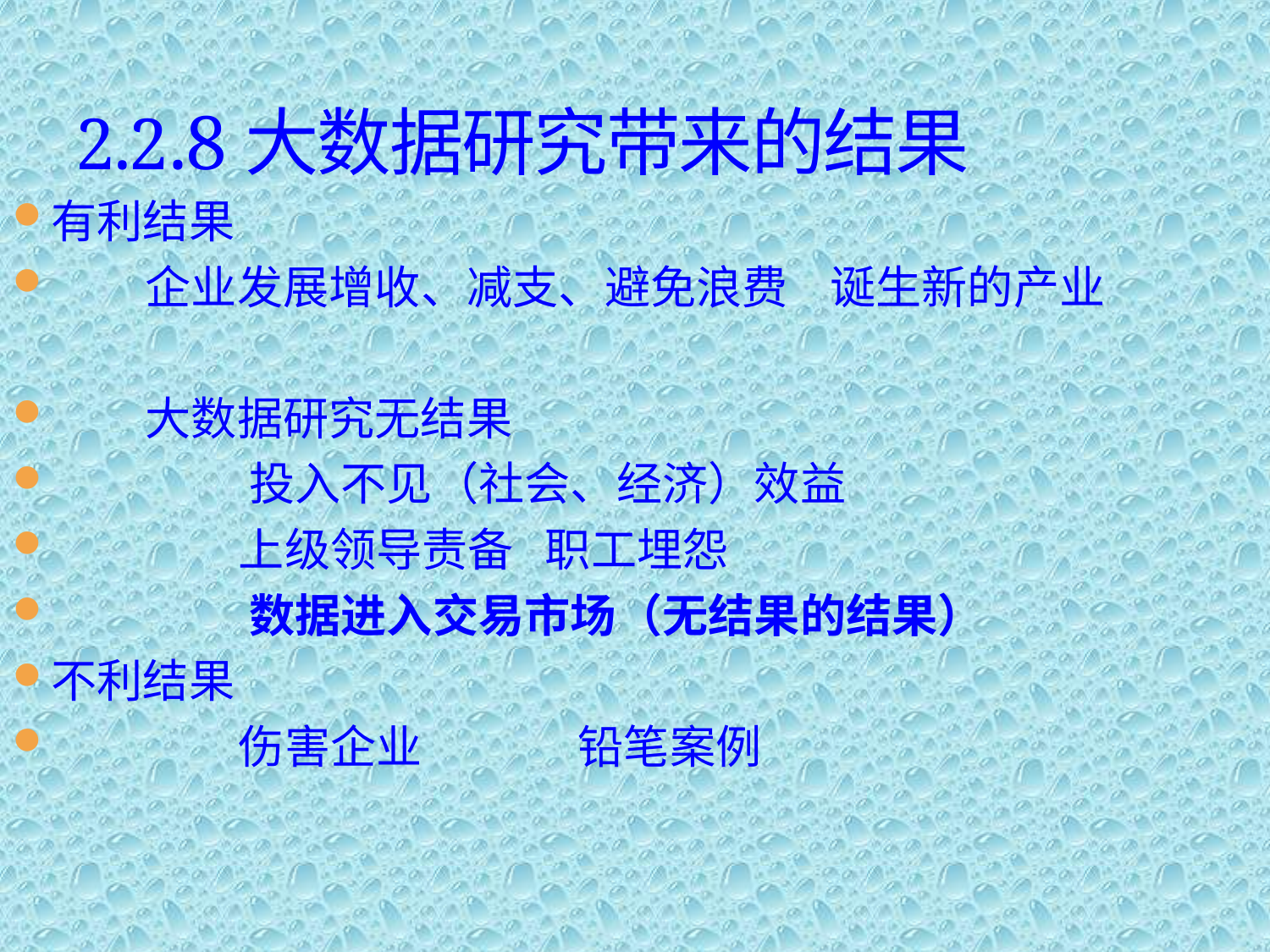

# 2.2.8大数据研究带来的结果
有利结果
        企业发展增收、减支、避免浪费    诞生新的产业

        大数据研究无结果
                  投入不见（社会、经济）效益
                 上级领导责备   职工埋怨
                  数据进入交易市场（无结果的结果）
不利结果
                 伤害企业               铅笔案例